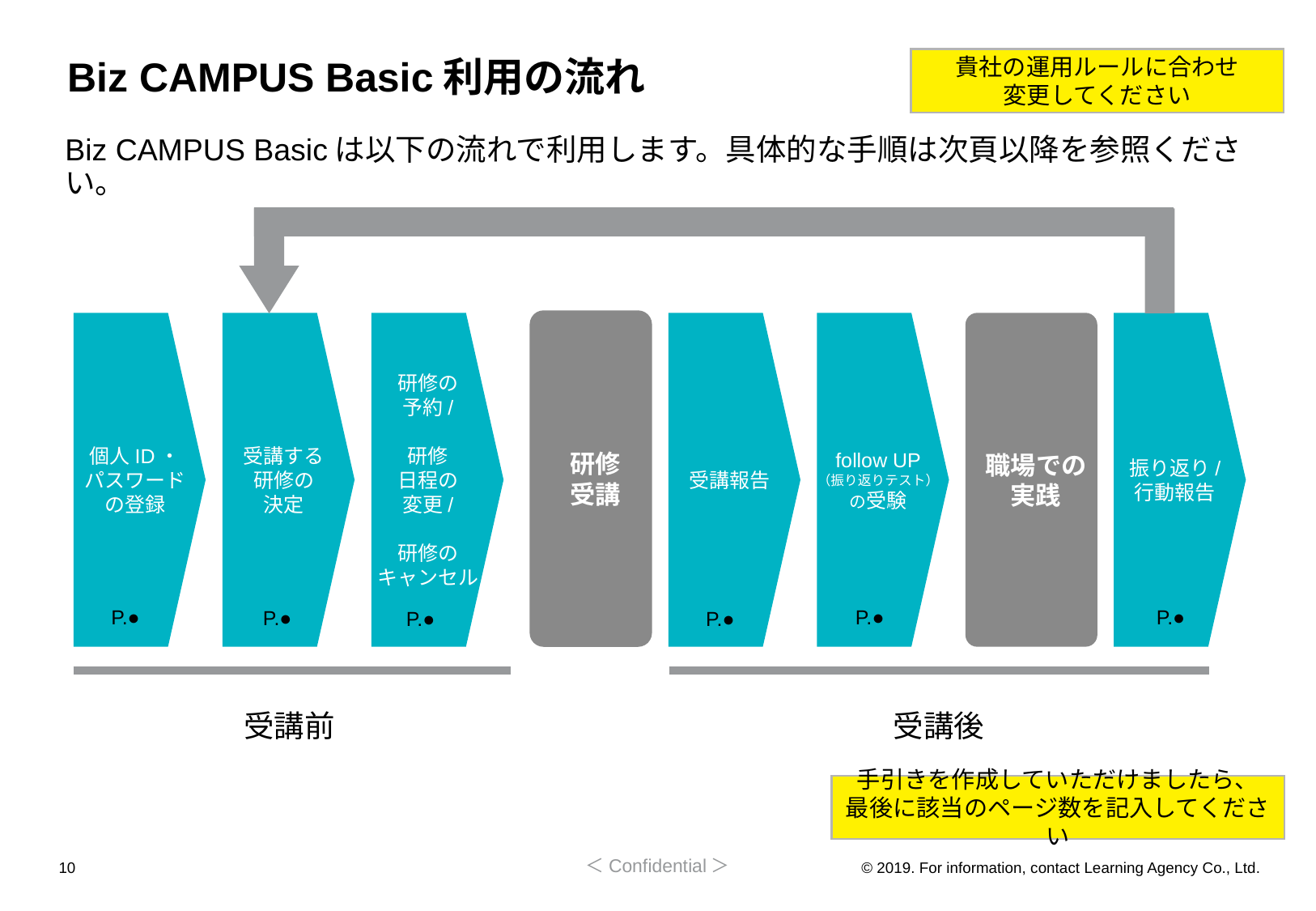

# Biz CAMPUS Basic利用の流れ
貴社の運用ルールに合わせ
変更してください
Biz CAMPUS Basicは以下の流れで利用します。具体的な手順は次頁以降を参照ください。

研修
受講
個人ID・
パスワード
の登録
受講する
研修の
決定
研修の
予約/

研修
日程の
変更/

研修の
キャンセル
受講報告
follow UP
（振り返りテスト）
の受験
職場での
実践
振り返り/
行動報告
P.●
P.●
P.●
P.●
P.●
P.●
受講前
受講後
手引きを作成していただけましたら、
最後に該当のページ数を記入してください